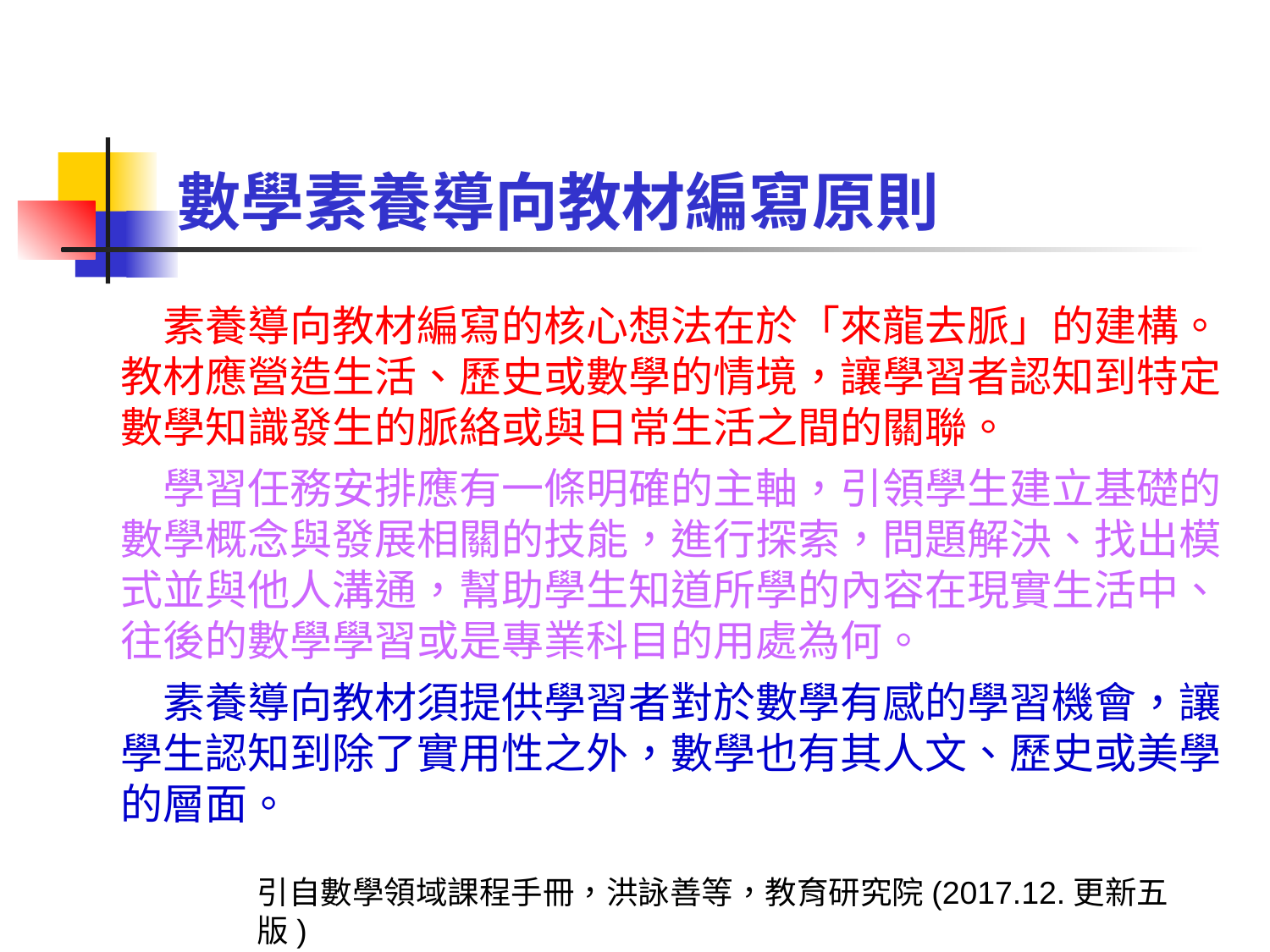

# 數學素養導向教材編寫原則
　素養導向教材編寫的核心想法在於「來龍去脈」的建構。教材應營造生活、歷史或數學的情境，讓學習者認知到特定數學知識發生的脈絡或與日常生活之間的關聯。
　學習任務安排應有一條明確的主軸，引領學生建立基礎的數學概念與發展相關的技能，進行探索，問題解決、找出模式並與他人溝通，幫助學生知道所學的內容在現實生活中、往後的數學學習或是專業科目的用處為何。
　素養導向教材須提供學習者對於數學有感的學習機會，讓學生認知到除了實用性之外，數學也有其人文、歷史或美學的層面。
引自數學領域課程手冊，洪詠善等，教育研究院(2017.12.更新五版)